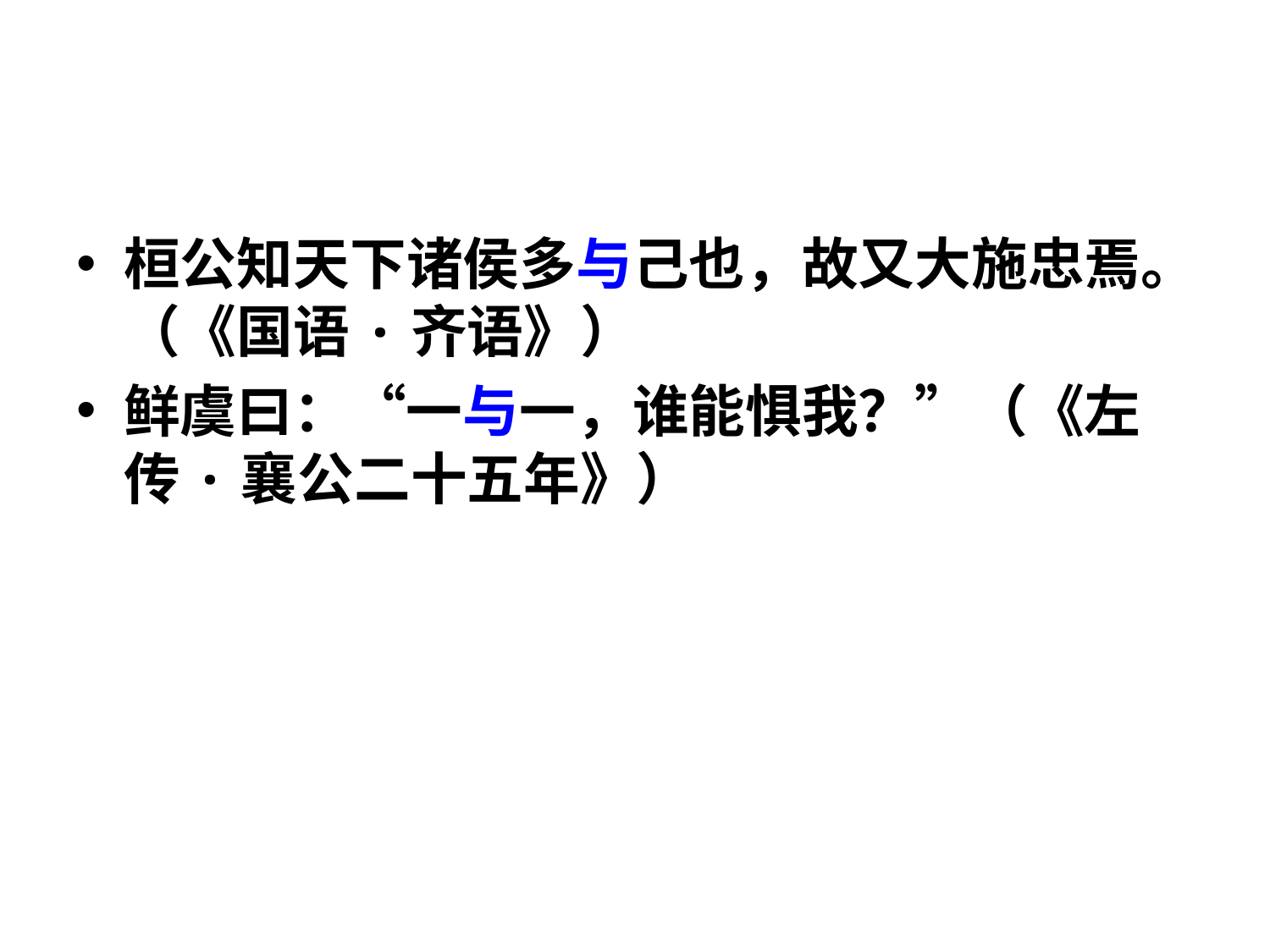

#
桓公知天下诸侯多与己也，故又大施忠焉。（《国语·齐语》）
鲜虞曰：“一与一，谁能惧我？”（《左传·襄公二十五年》）